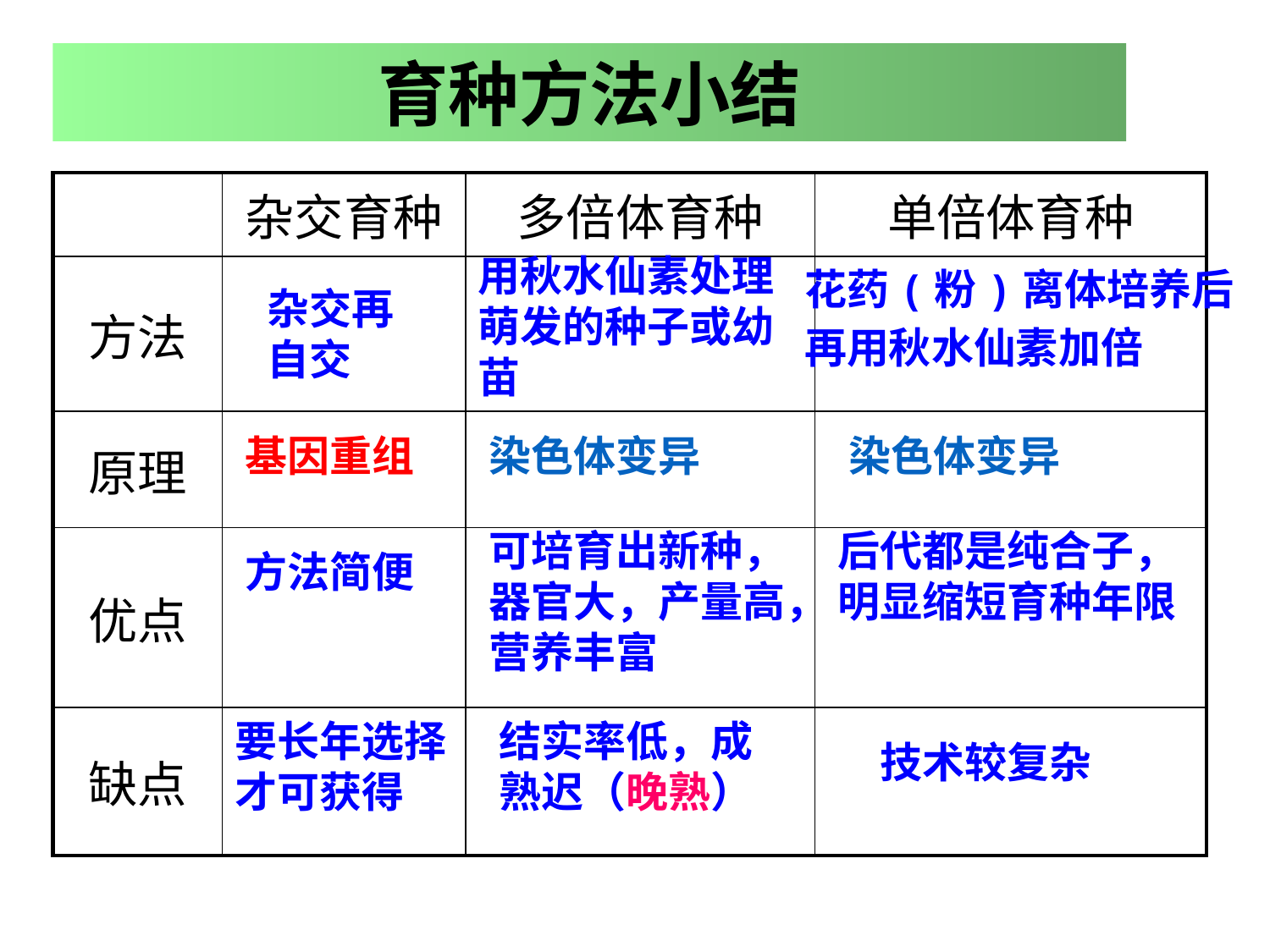

育种方法小结
|  | 杂交育种 | 多倍体育种 | 单倍体育种 |
| --- | --- | --- | --- |
| 方法 |  |  |  |
| 原理 |  |  |  |
| 优点 |  |  |  |
| 缺点 |  |  |  |
用秋水仙素处理萌发的种子或幼苗
花药(粉)离体培养后
再用秋水仙素加倍
杂交再自交
基因重组
染色体变异
染色体变异
可培育出新种，器官大，产量高，营养丰富
后代都是纯合子，明显缩短育种年限
方法简便
要长年选择才可获得
结实率低，成熟迟（晚熟）
技术较复杂